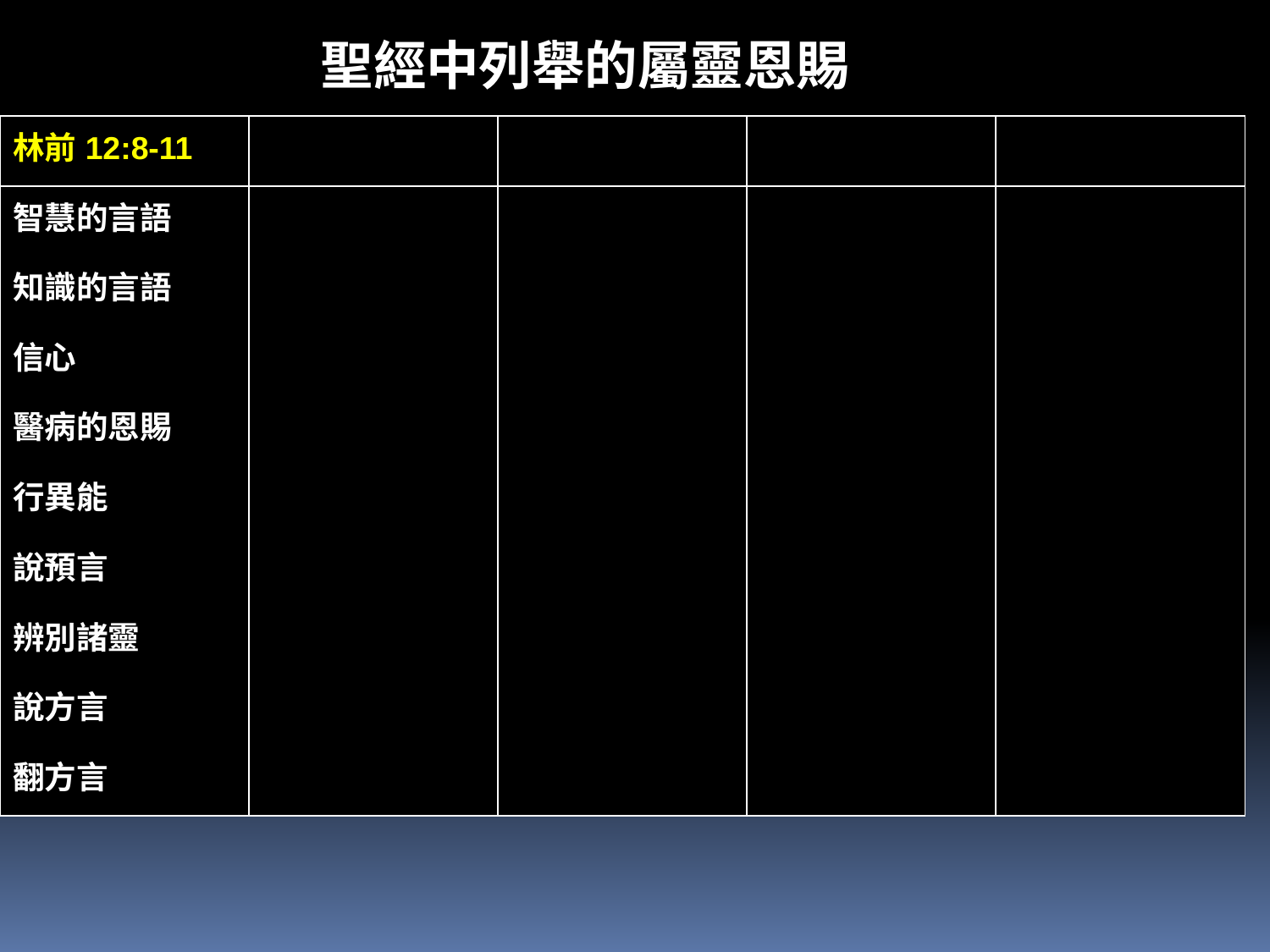

聖經中列舉的屬靈恩賜
| 林前12:8-11 |  |  |  |  |
| --- | --- | --- | --- | --- |
| 智慧的言語 |  |  |  |  |
| 知識的言語 |  |  |  |  |
| 信心 |  |  |  |  |
| 醫病的恩賜 |  |  |  |  |
| 行異能 |  |  |  |  |
| 說預言 |  |  |  |  |
| 辨別諸靈 |  |  |  |  |
| 說方言 |  |  |  |  |
| 翻方言 |  |  |  |  |